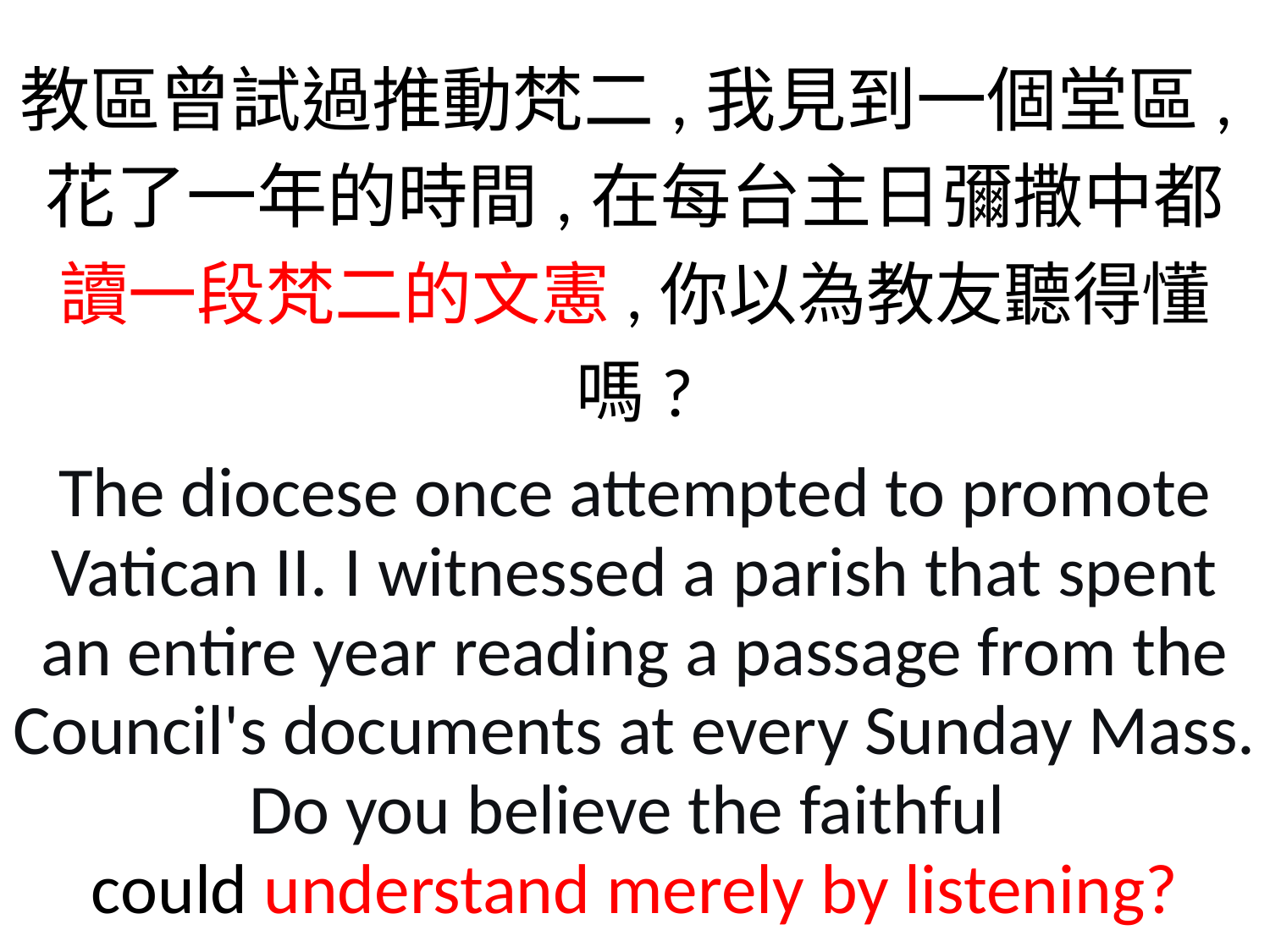

教區曾試過推動梵二,我見到一個堂區,花了一年的時間,在每台主日彌撒中都
讀一段梵二的文憲,你以為教友聽得懂嗎?
The diocese once attempted to promote Vatican II. I witnessed a parish that spent an entire year reading a passage from the Council's documents at every Sunday Mass. Do you believe the faithful
could understand merely by listening?